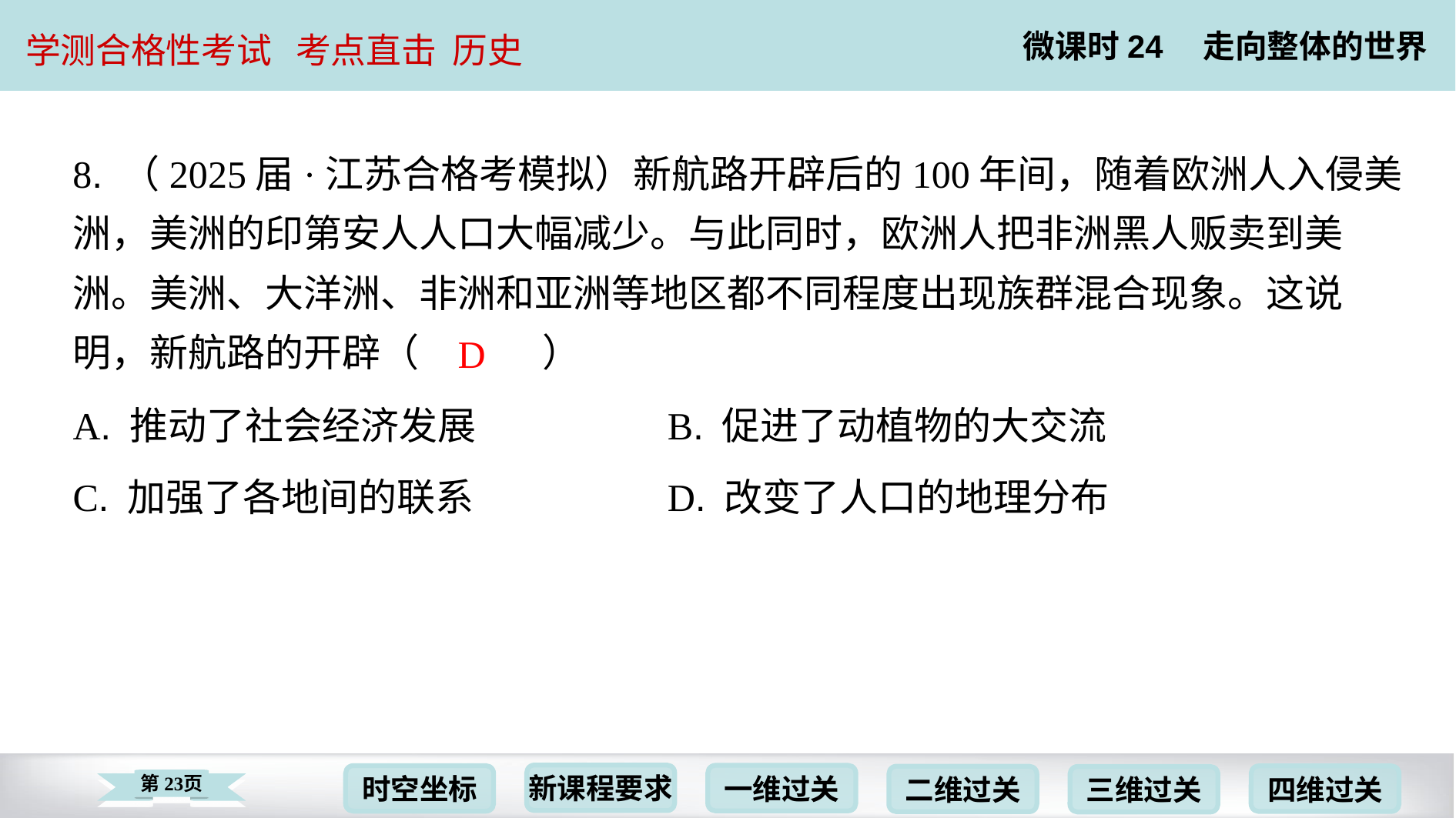

8. （2025届·江苏合格考模拟）新航路开辟后的100年间，随着欧洲人入侵美
洲，美洲的印第安人人口大幅减少。与此同时，欧洲人把非洲黑人贩卖到美
洲。美洲、大洋洲、非洲和亚洲等地区都不同程度出现族群混合现象。这说
明，新航路的开辟（　D　）
D
| A. 推动了社会经济发展 | B. 促进了动植物的大交流 |
| --- | --- |
| C. 加强了各地间的联系 | D. 改变了人口的地理分布 |